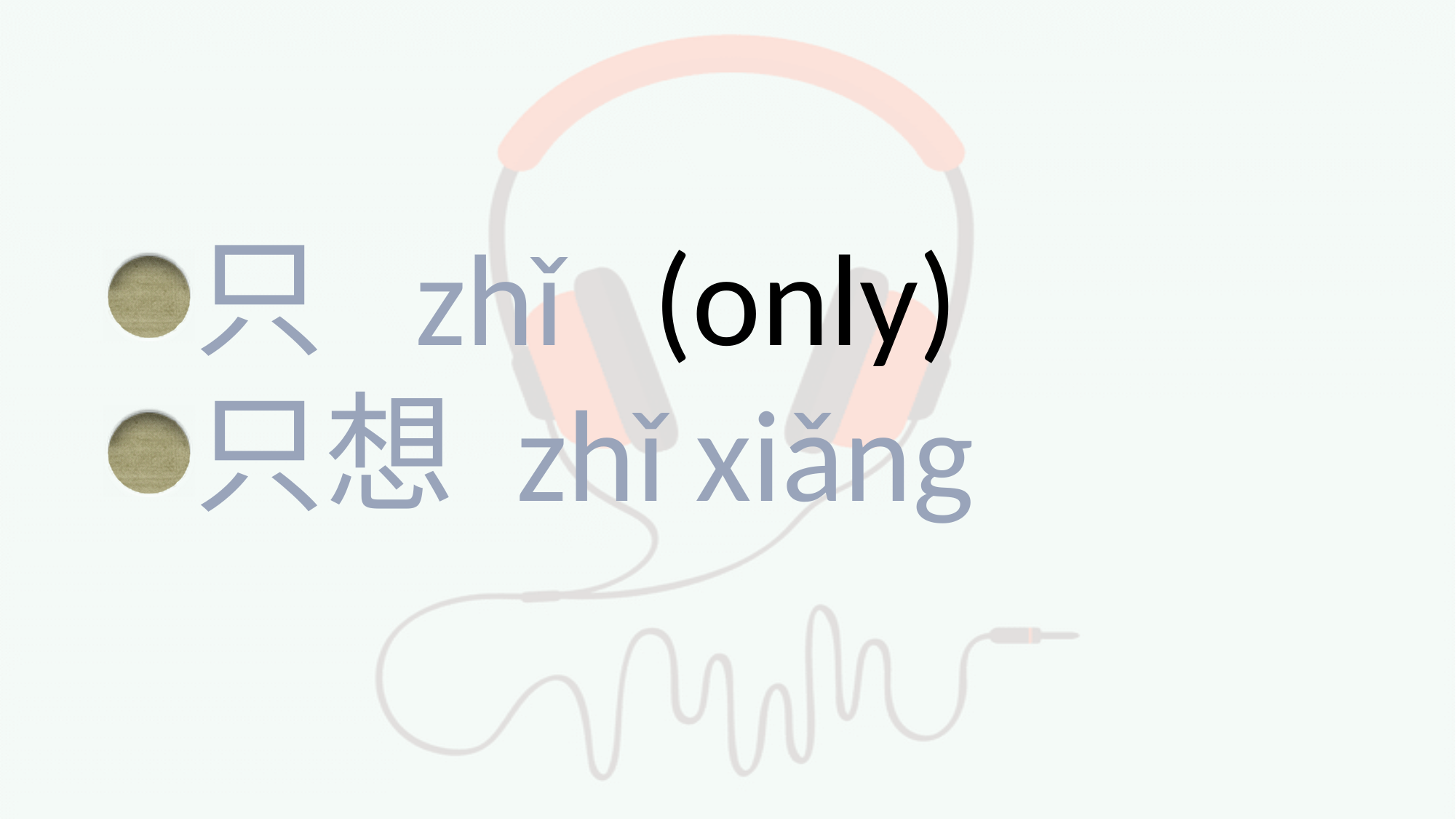

#
只  zhǐ   (only)
只想 zhǐ xiǎng